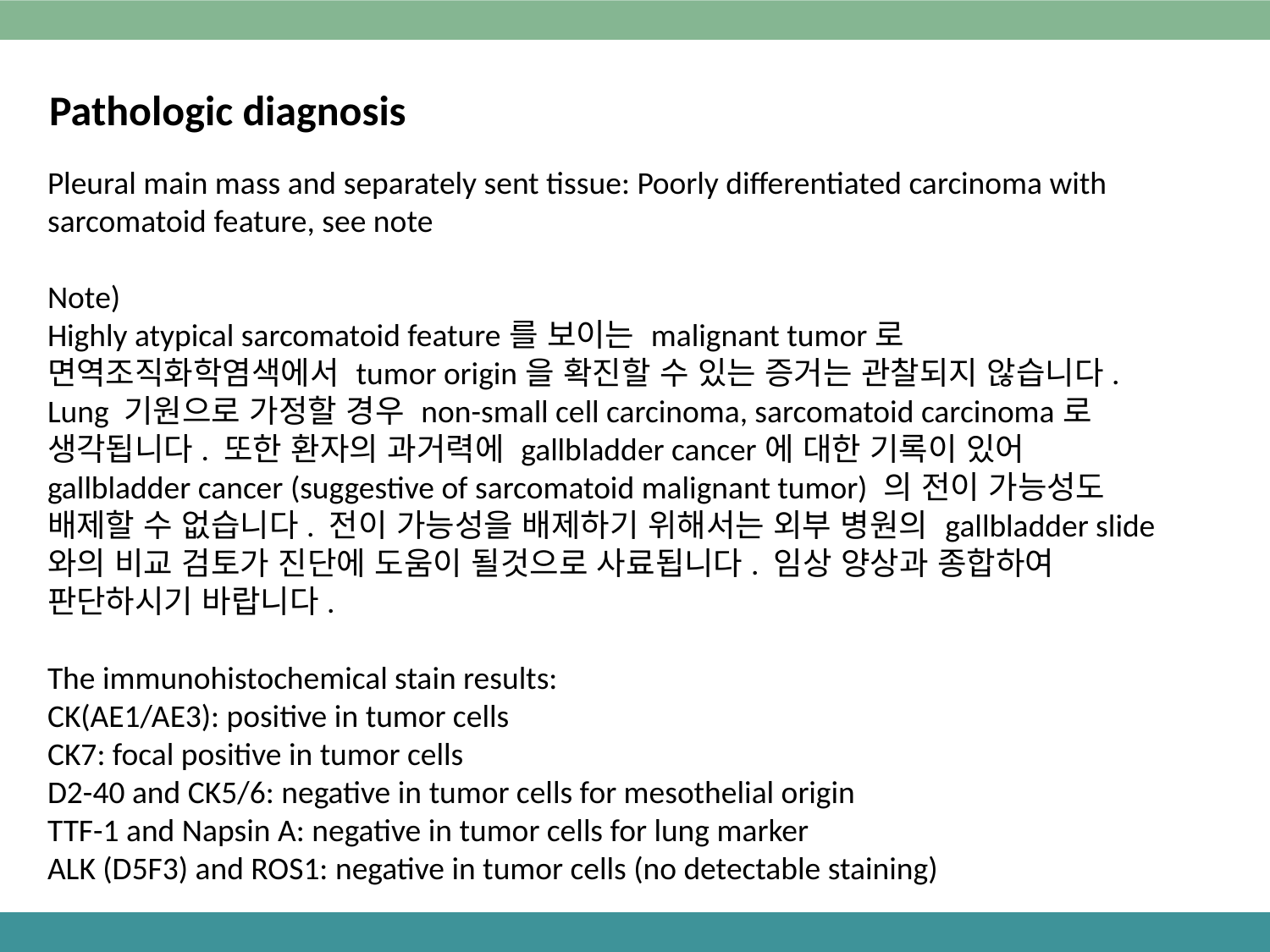

Pathologic diagnosis
Pleural main mass and separately sent tissue: Poorly differentiated carcinoma with sarcomatoid feature, see note

Note)
Highly atypical sarcomatoid feature를 보이는 malignant tumor로 면역조직화학염색에서 tumor origin을 확진할 수 있는 증거는 관찰되지 않습니다. Lung 기원으로 가정할 경우 non-small cell carcinoma, sarcomatoid carcinoma로 생각됩니다. 또한 환자의 과거력에 gallbladder cancer에 대한 기록이 있어 gallbladder cancer (suggestive of sarcomatoid malignant tumor) 의 전이 가능성도 배제할 수 없습니다. 전이 가능성을 배제하기 위해서는 외부 병원의 gallbladder slide와의 비교 검토가 진단에 도움이 될것으로 사료됩니다. 임상 양상과 종합하여 판단하시기 바랍니다.

The immunohistochemical stain results:
CK(AE1/AE3): positive in tumor cells
CK7: focal positive in tumor cells
D2-40 and CK5/6: negative in tumor cells for mesothelial origin
TTF-1 and Napsin A: negative in tumor cells for lung marker
ALK (D5F3) and ROS1: negative in tumor cells (no detectable staining)